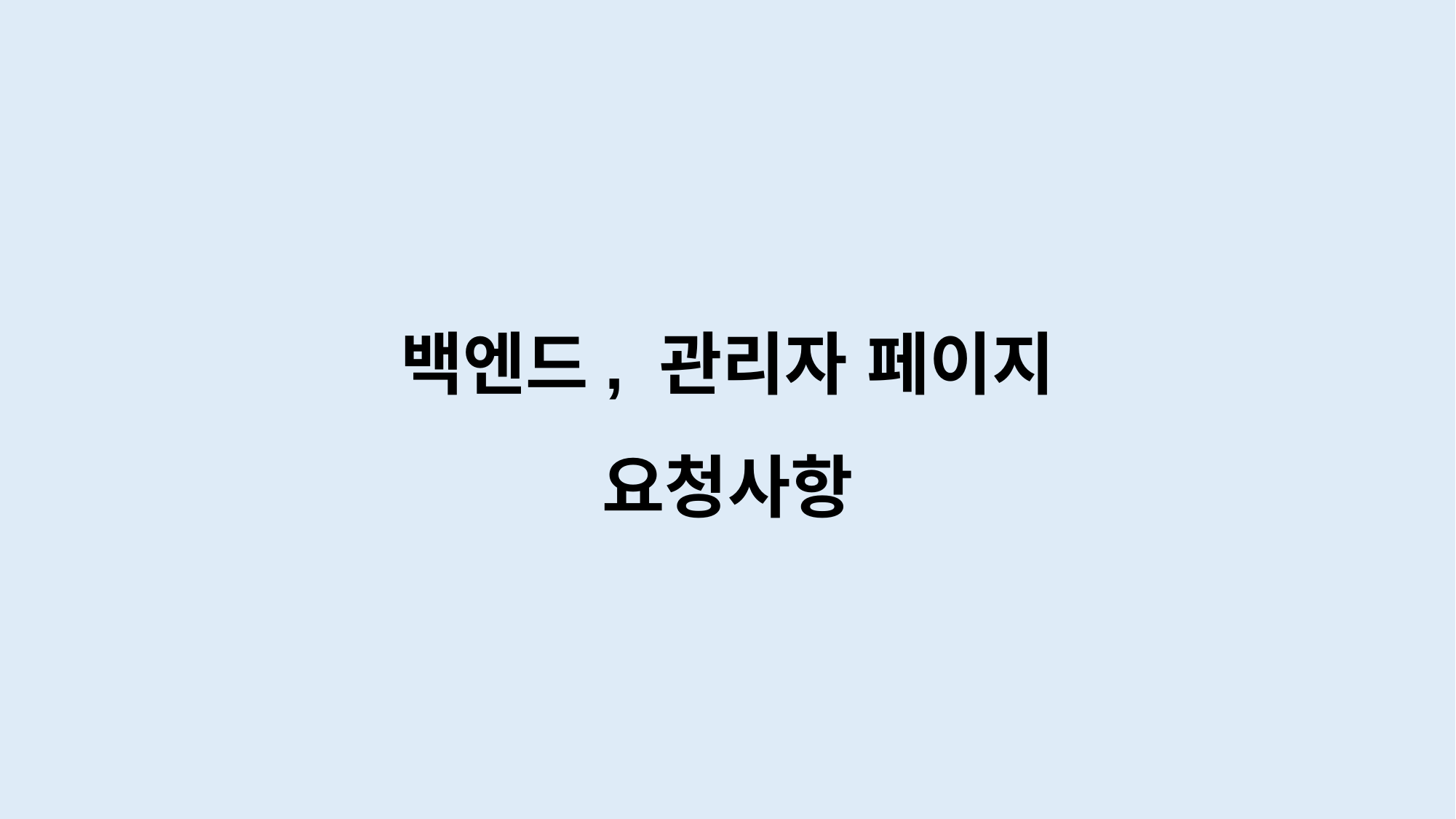

백엔드
/관리자 페이지
프론트/앱
시안-퍼블리싱
백엔드, 관리자 페이지
요청사항